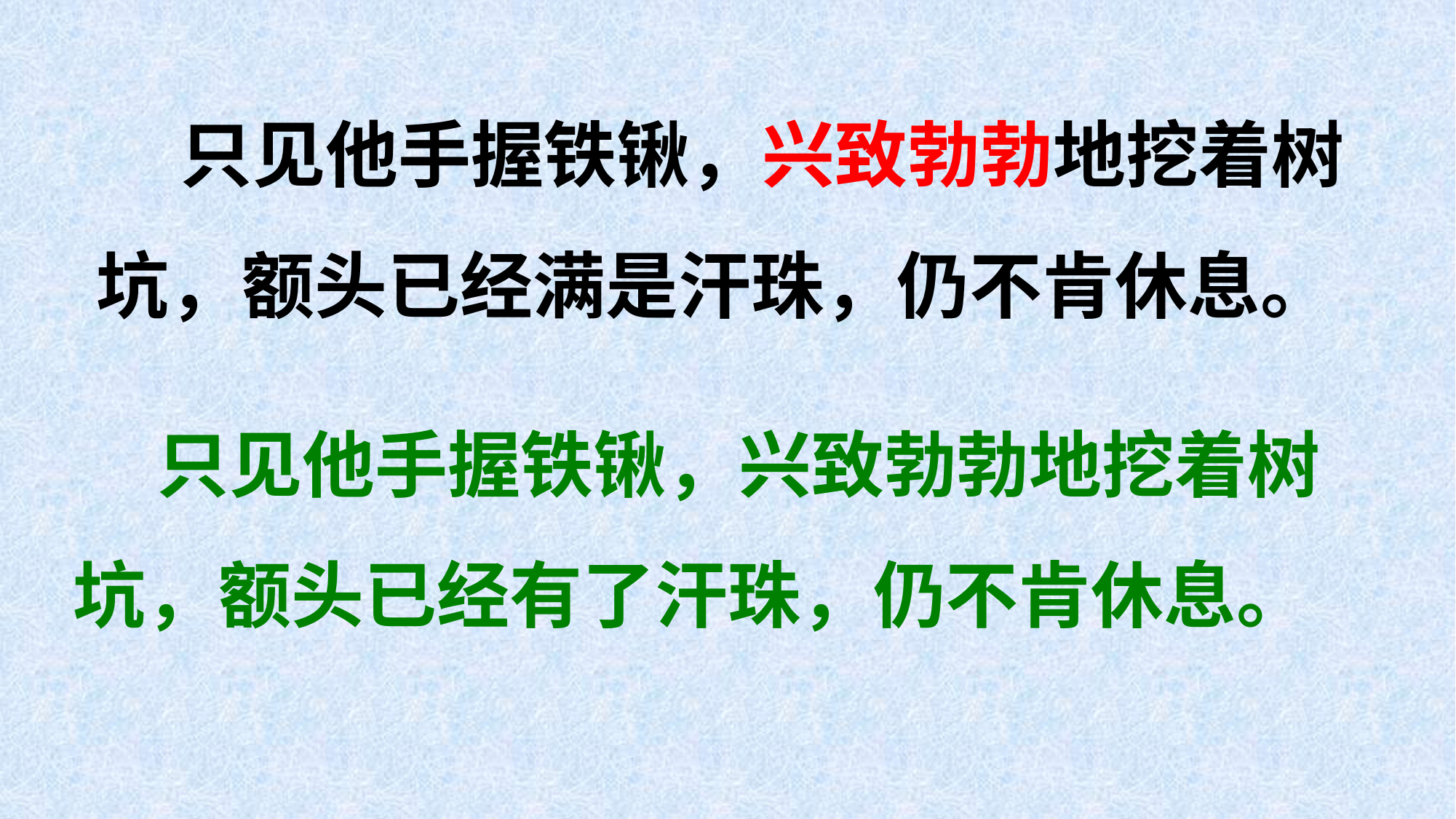

只见他手握铁锹，兴致勃勃地挖着树坑，额头已经满是汗珠，仍不肯休息。
    只见他手握铁锹，兴致勃勃地挖着树坑，额头已经有了汗珠，仍不肯休息。